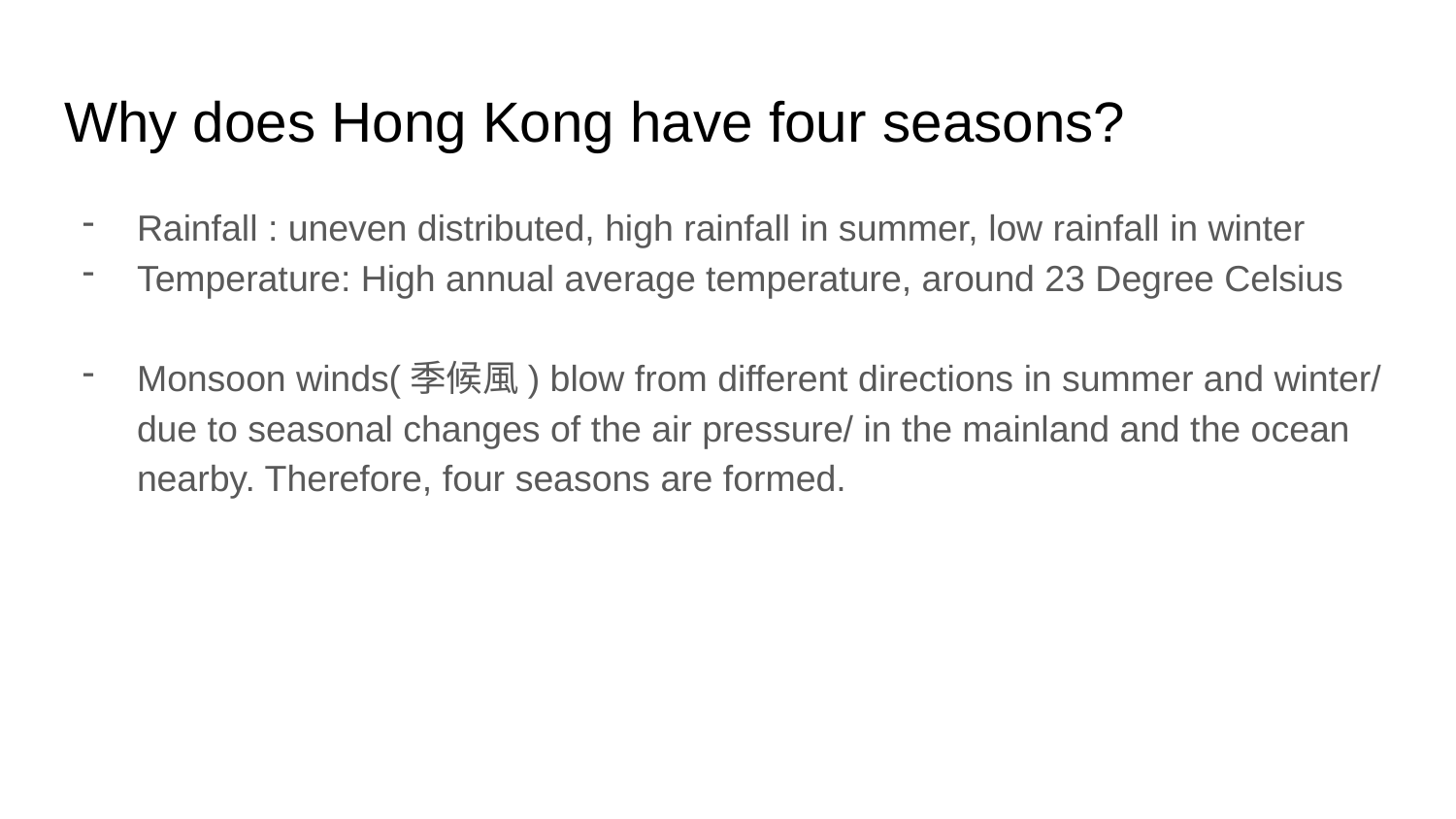

# Why does Hong Kong have four seasons?
Rainfall : uneven distributed, high rainfall in summer, low rainfall in winter
Temperature: High annual average temperature, around 23 Degree Celsius

Monsoon winds(季候風) blow from different directions in summer and winter/ due to seasonal changes of the air pressure/ in the mainland and the ocean nearby. Therefore, four seasons are formed.